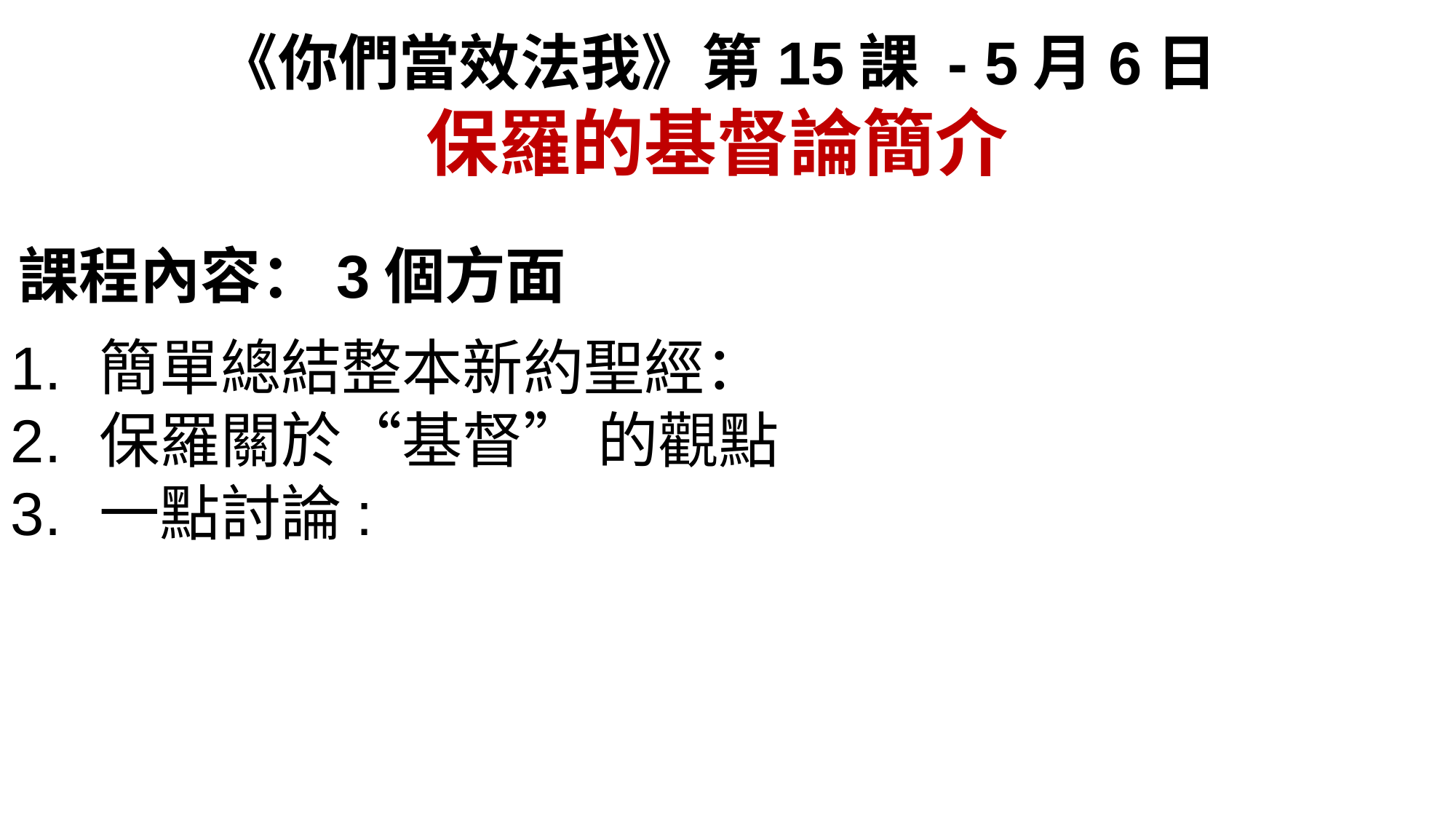

《你們當效法我》第15課 - 5月6日
保羅的基督論簡介
課程內容：3個方面
簡單總結整本新約聖經：
保羅關於“基督” 的觀點
一點討論: